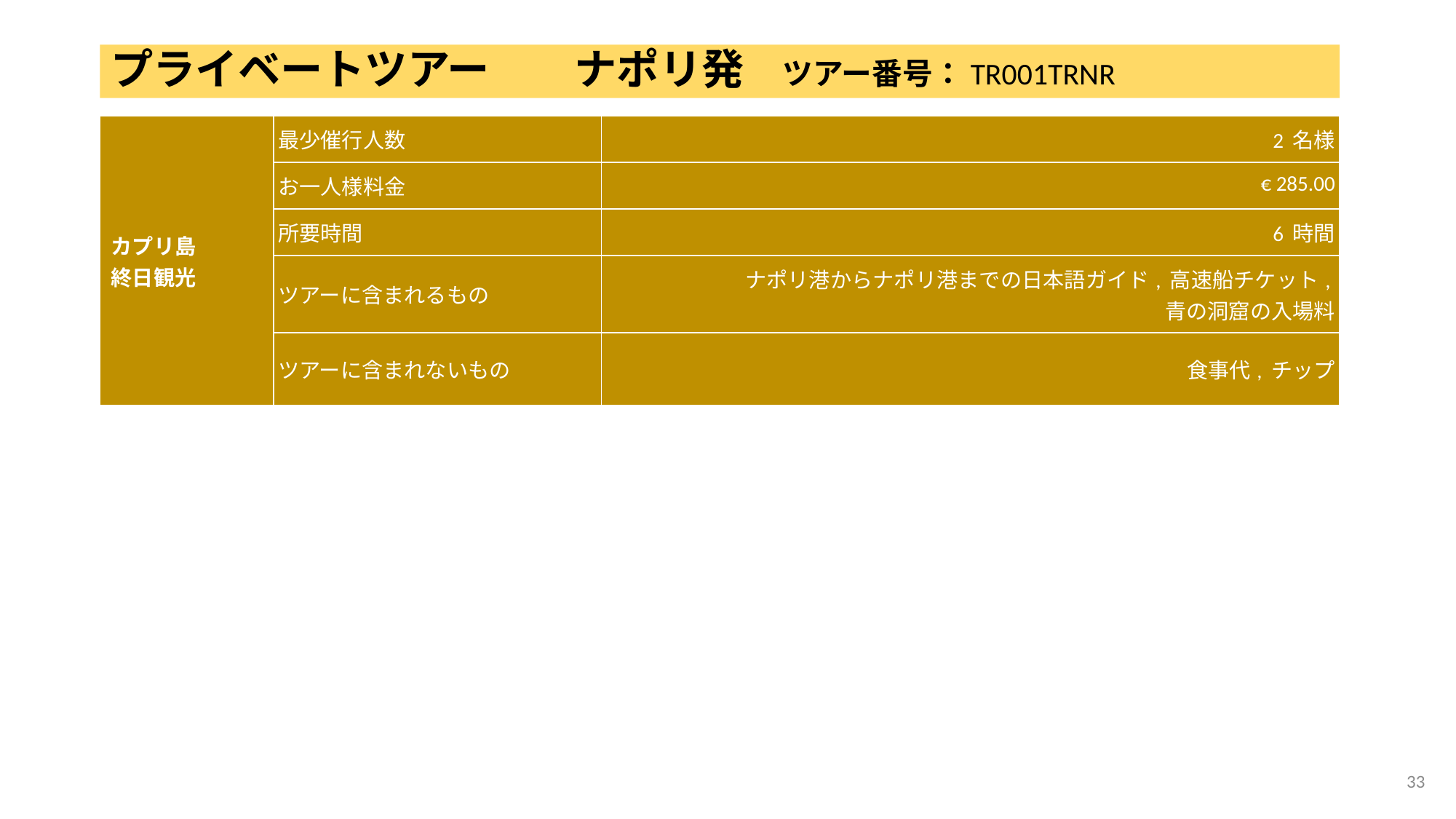

# プライベートツアー　　ナポリ発    ツアー番号：TR001TRNR
| カプリ島 終日観光 | 最少催行人数 | 2 名様 |
| --- | --- | --- |
|  | お一人様料金 | € 285.00 |
|  | 所要時間 | 6 時間 |
|  | ツアーに含まれるもの | ナポリ港からナポリ港までの日本語ガイド, 高速船チケット, 青の洞窟の入場料 |
|  | ツアーに含まれないもの | 食事代, チップ |
33